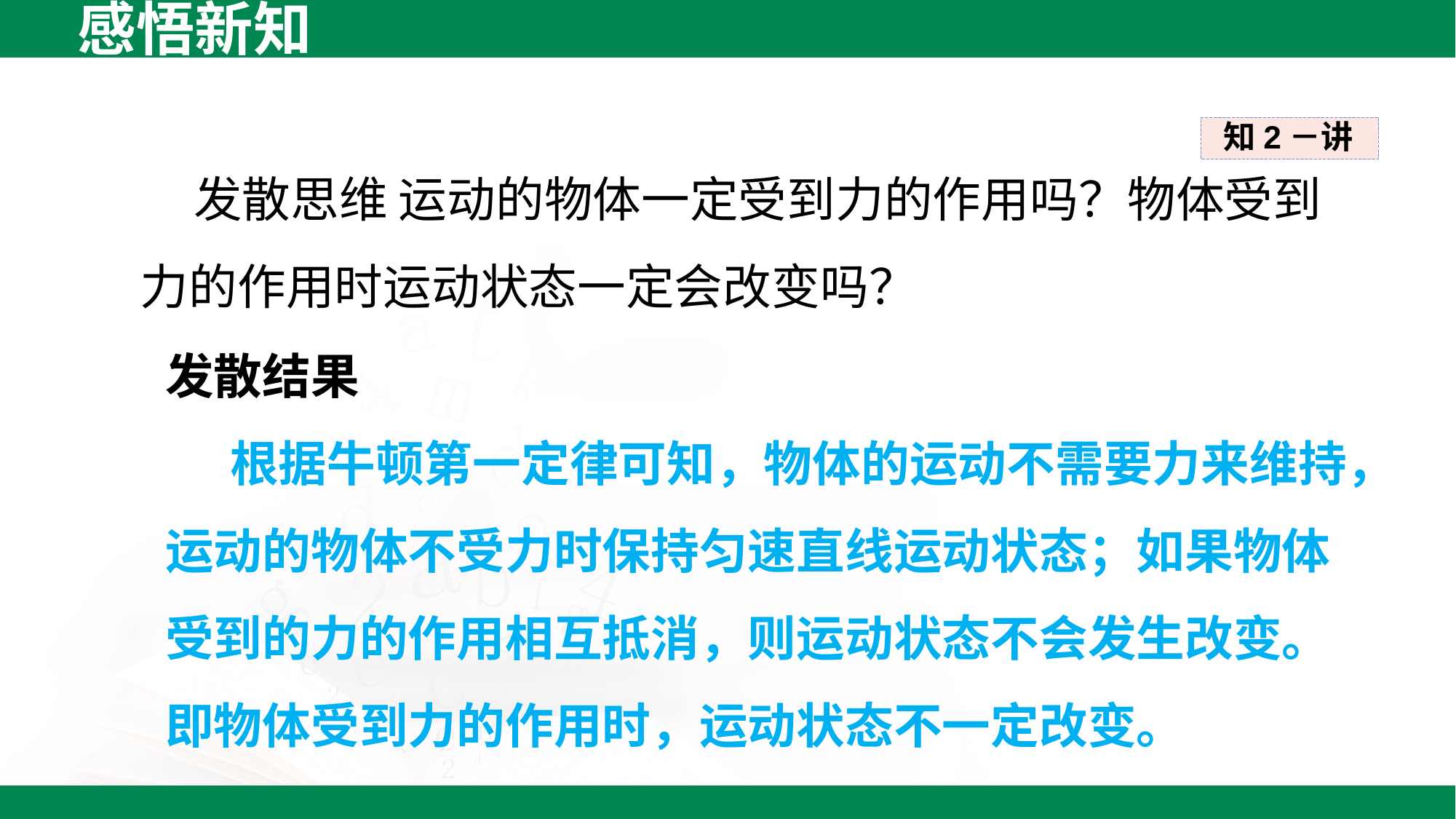

感悟新知
知2－讲

发散思维 运动的物体一定受到力的作用吗？物体受到力的作用时运动状态一定会改变吗？
发散结果
根据牛顿第一定律可知，物体的运动不需要力来维持，运动的物体不受力时保持匀速直线运动状态；如果物体受到的力的作用相互抵消，则运动状态不会发生改变。即物体受到力的作用时，运动状态不一定改变。